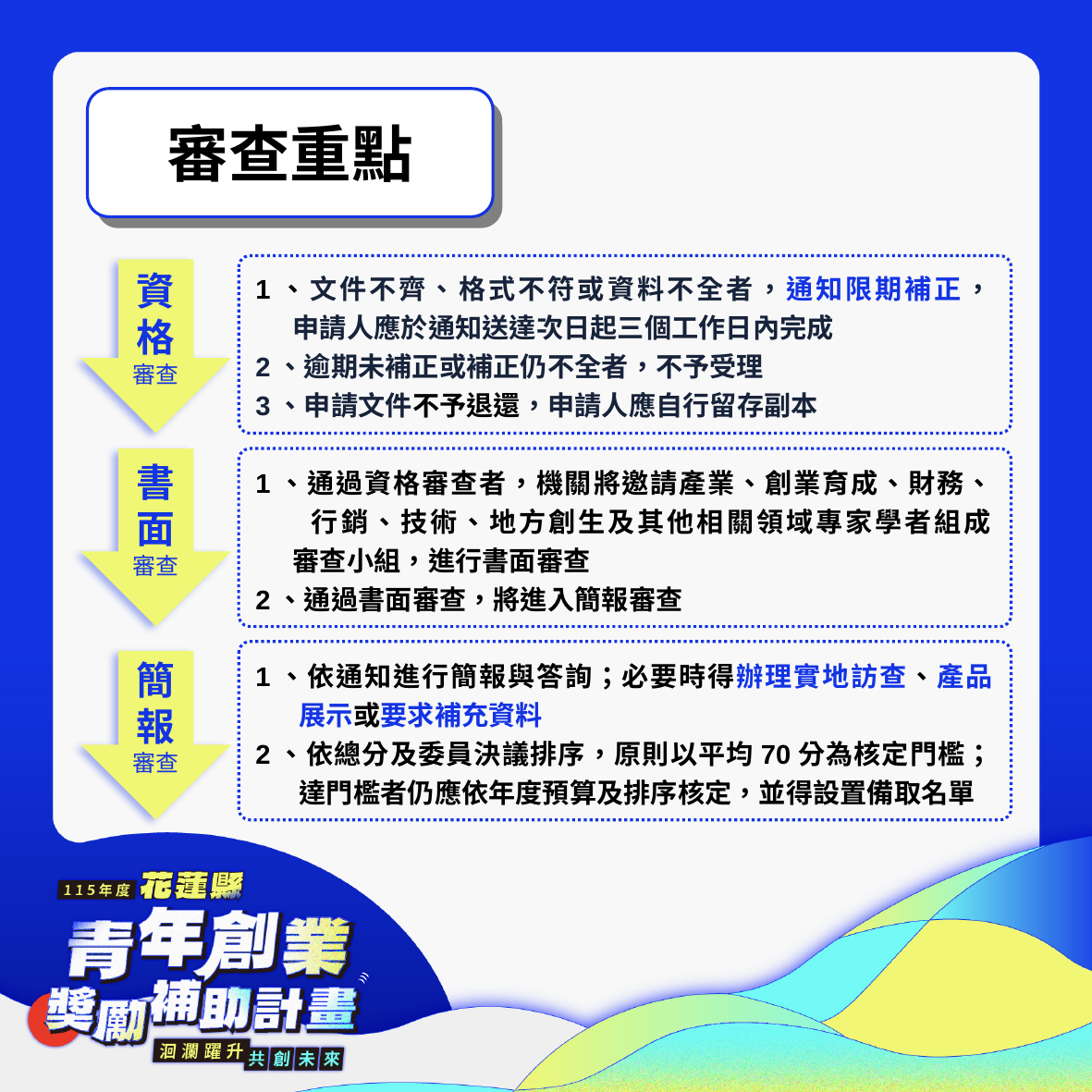

審查重點

1、文件不齊、格式不符或資料不全者，通知限期補正，
      申請人應於通知送達次日起三個工作日內完成
2、逾期未補正或補正仍不全者，不予受理
3、申請文件不予退還，申請人應自行留存副本
資格
審查
書面
審查
1、通過資格審查者，機關將邀請產業、創業育成、財務、
      行銷、技術、地方創生及其他相關領域專家學者組成
      審查小組，進行書面審查
2、通過書面審查，將進入簡報審查
1、依通知進行簡報與答詢；必要時得辦理實地訪查、產品
       展示或要求補充資料
2、依總分及委員決議排序，原則以平均70分為核定門檻；
       達門檻者仍應依年度預算及排序核定，並得設置備取名單
簡報
審查